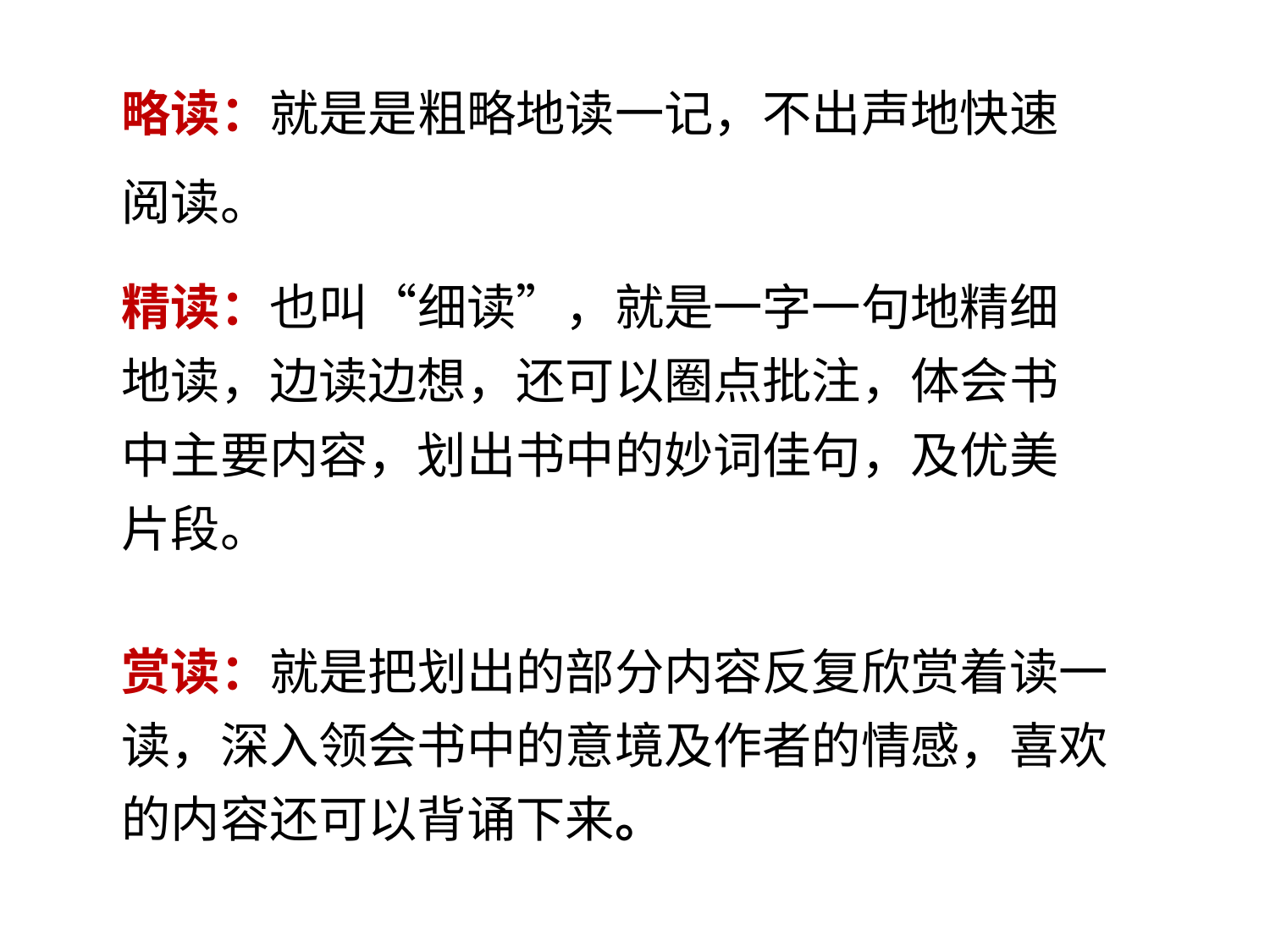

略读：就是是粗略地读一记，不出声地快速阅读。
精读：也叫“细读”，就是一字一句地精细地读，边读边想，还可以圈点批注，体会书中主要内容，划出书中的妙词佳句，及优美片段。
赏读：就是把划出的部分内容反复欣赏着读一读，深入领会书中的意境及作者的情感，喜欢的内容还可以背诵下来。